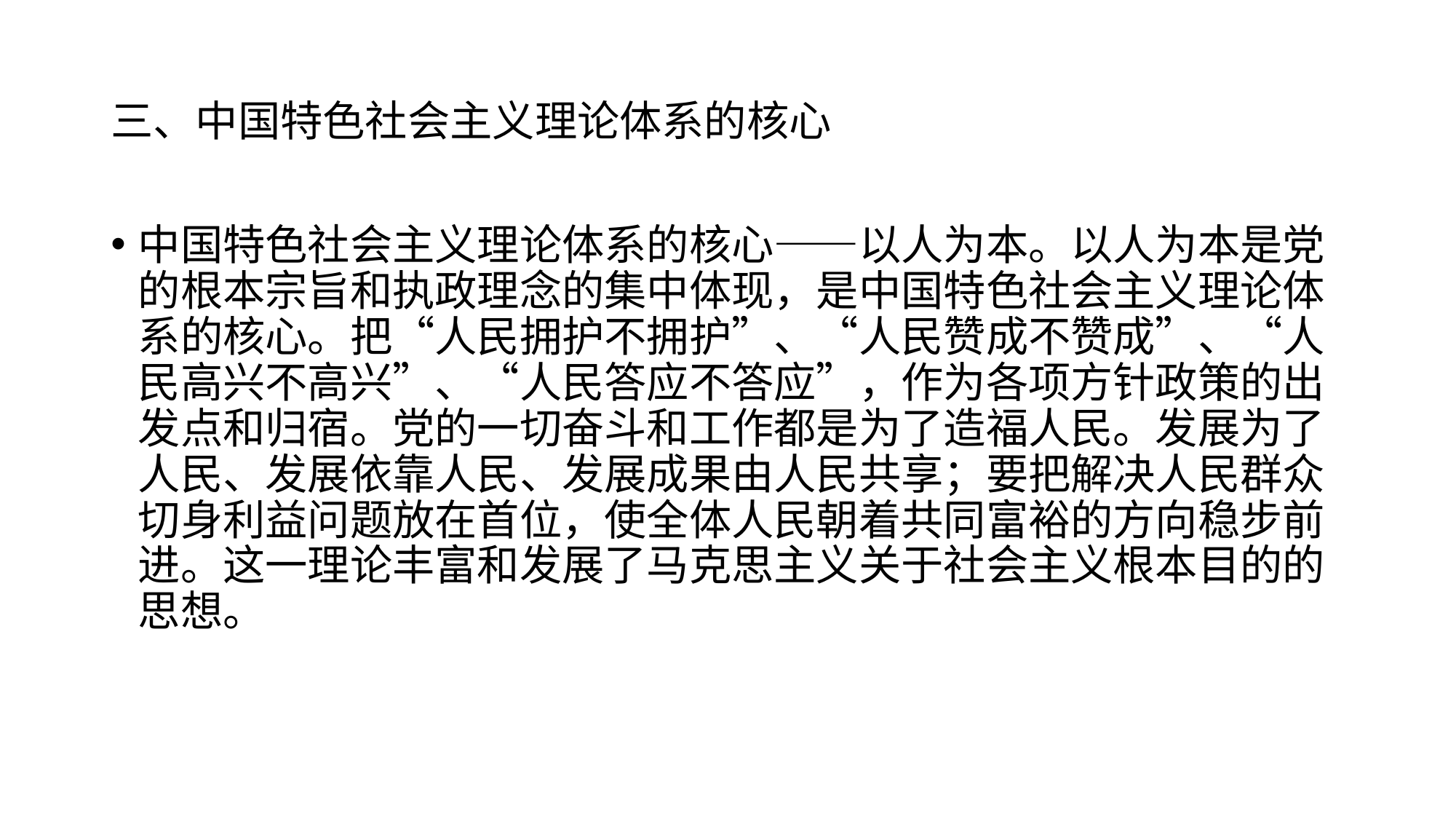

# 三、中国特色社会主义理论体系的核心
中国特色社会主义理论体系的核心——以人为本。以人为本是党的根本宗旨和执政理念的集中体现，是中国特色社会主义理论体系的核心。把“人民拥护不拥护”、“人民赞成不赞成”、“人民高兴不高兴”、“人民答应不答应”，作为各项方针政策的出发点和归宿。党的一切奋斗和工作都是为了造福人民。发展为了人民、发展依靠人民、发展成果由人民共享；要把解决人民群众切身利益问题放在首位，使全体人民朝着共同富裕的方向稳步前进。这一理论丰富和发展了马克思主义关于社会主义根本目的的思想。